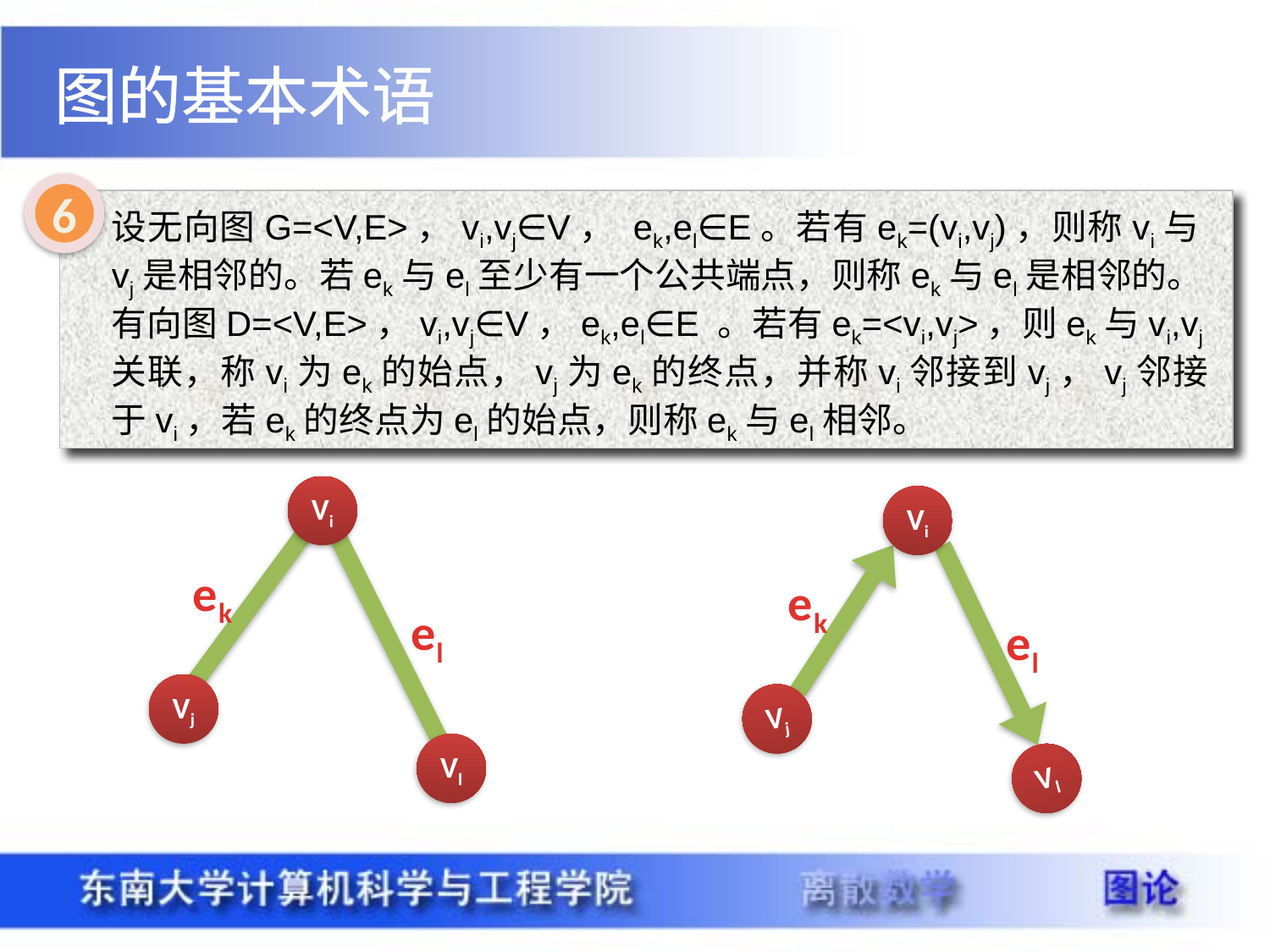

图的基本术语
6

设无向图G=<V,E>，vi,vj∈V， ek,el∈E。若有ek=(vi,vj)，则称vi与vj是相邻的。若ek与el至少有一个公共端点，则称ek与el是相邻的。
有向图D=<V,E>，vi,vj∈V，ek,el∈E 。若有ek=<vi,vj>，则ek与vi,vj关联，称vi为ek的始点，vj为ek的终点，并称vi邻接到vj，vj邻接于vi，若ek的终点为el的始点，则称ek与el相邻。
Vi
ek
el
Vj
Vl
Vi
ek
el
Vj
Vl